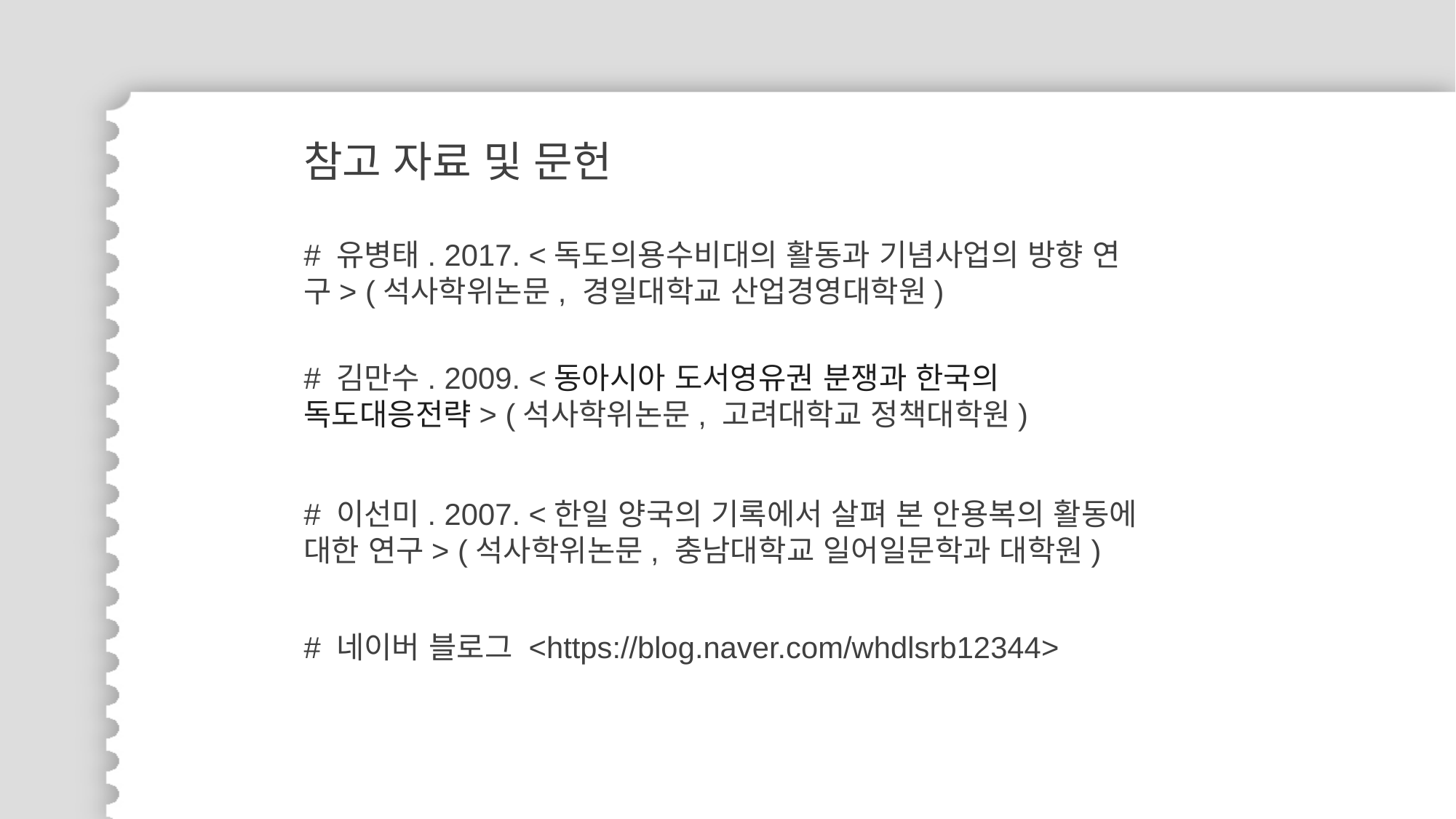

참고 자료 및 문헌
# 유병태. 2017. <독도의용수비대의 활동과 기념사업의 방향 연구> (석사학위논문, 경일대학교 산업경영대학원)
# 김만수. 2009. <동아시아 도서영유권 분쟁과 한국의 독도대응전략> (석사학위논문, 고려대학교 정책대학원)
# 이선미. 2007. <한일 양국의 기록에서 살펴 본 안용복의 활동에 대한 연구> (석사학위논문, 충남대학교 일어일문학과 대학원)
# 네이버 블로그 <https://blog.naver.com/whdlsrb12344>